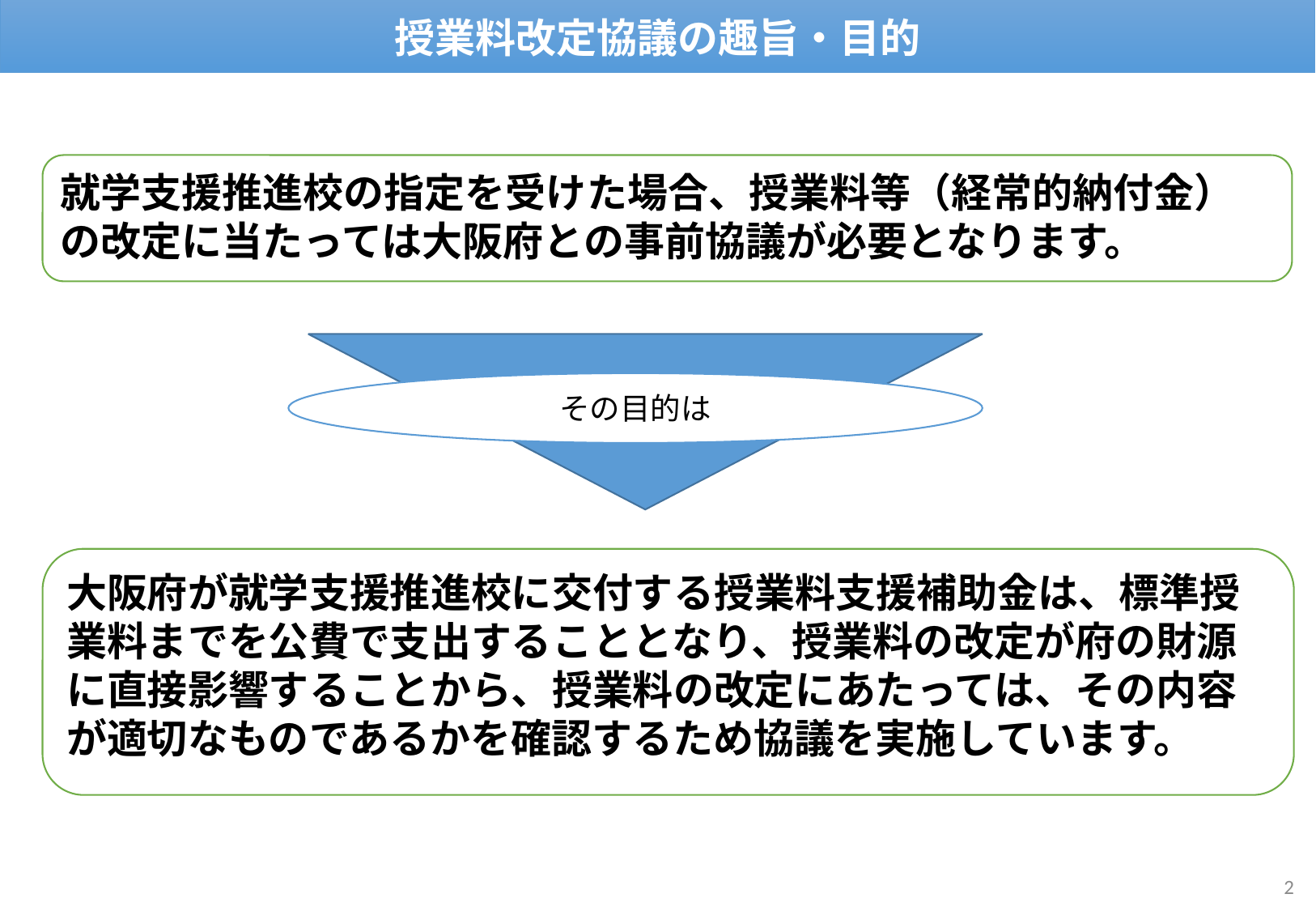

授業料改定協議の趣旨・目的
就学支援推進校の指定を受けた場合、授業料等（経常的納付金）の改定に当たっては大阪府との事前協議が必要となります。

その目的は
大阪府が就学支援推進校に交付する授業料支援補助金は、標準授業料までを公費で支出することとなり、授業料の改定が府の財源に直接影響することから、授業料の改定にあたっては、その内容が適切なものであるかを確認するため協議を実施しています。
2